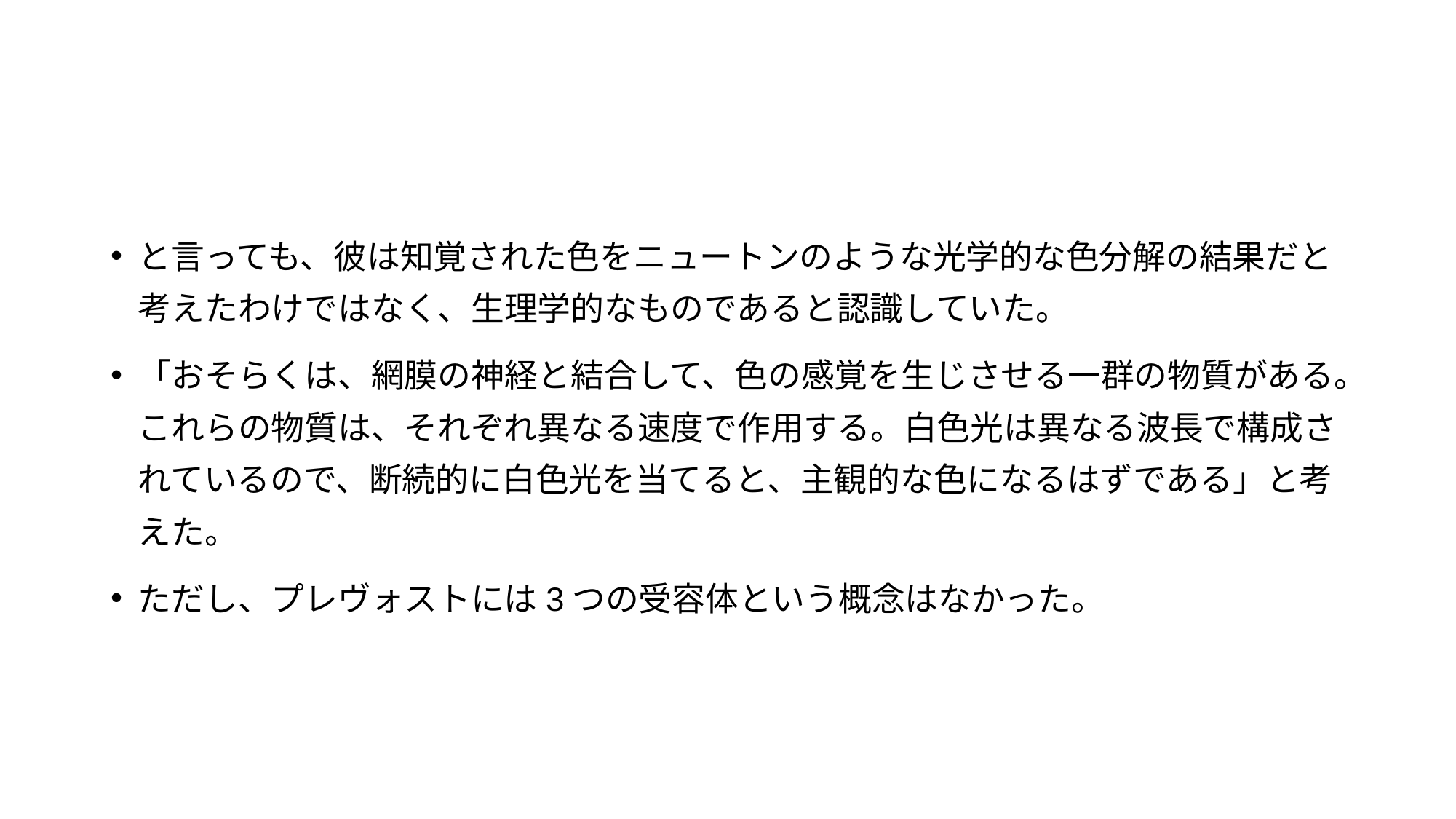

と言っても、彼は知覚された色をニュートンのような光学的な色分解の結果だと考えたわけではなく、生理学的なものであると認識していた。
「おそらくは、網膜の神経と結合して、色の感覚を生じさせる一群の物質がある。これらの物質は、それぞれ異なる速度で作用する。白色光は異なる波長で構成されているので、断続的に白色光を当てると、主観的な色になるはずである」と考えた。
ただし、プレヴォストには3つの受容体という概念はなかった。